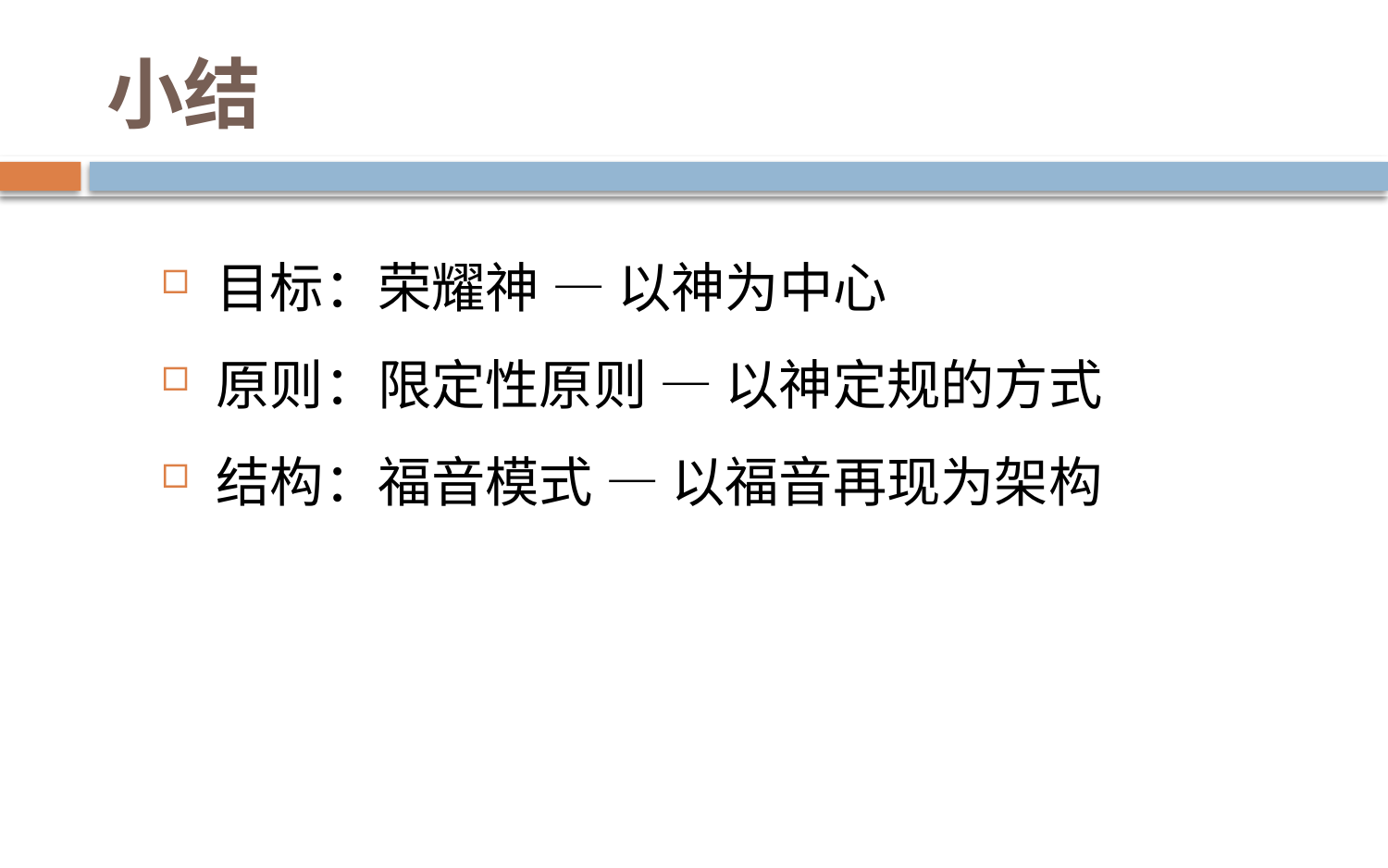

# 小结
目标：荣耀神 — 以神为中心
原则：限定性原则 — 以神定规的方式
结构：福音模式 — 以福音再现为架构